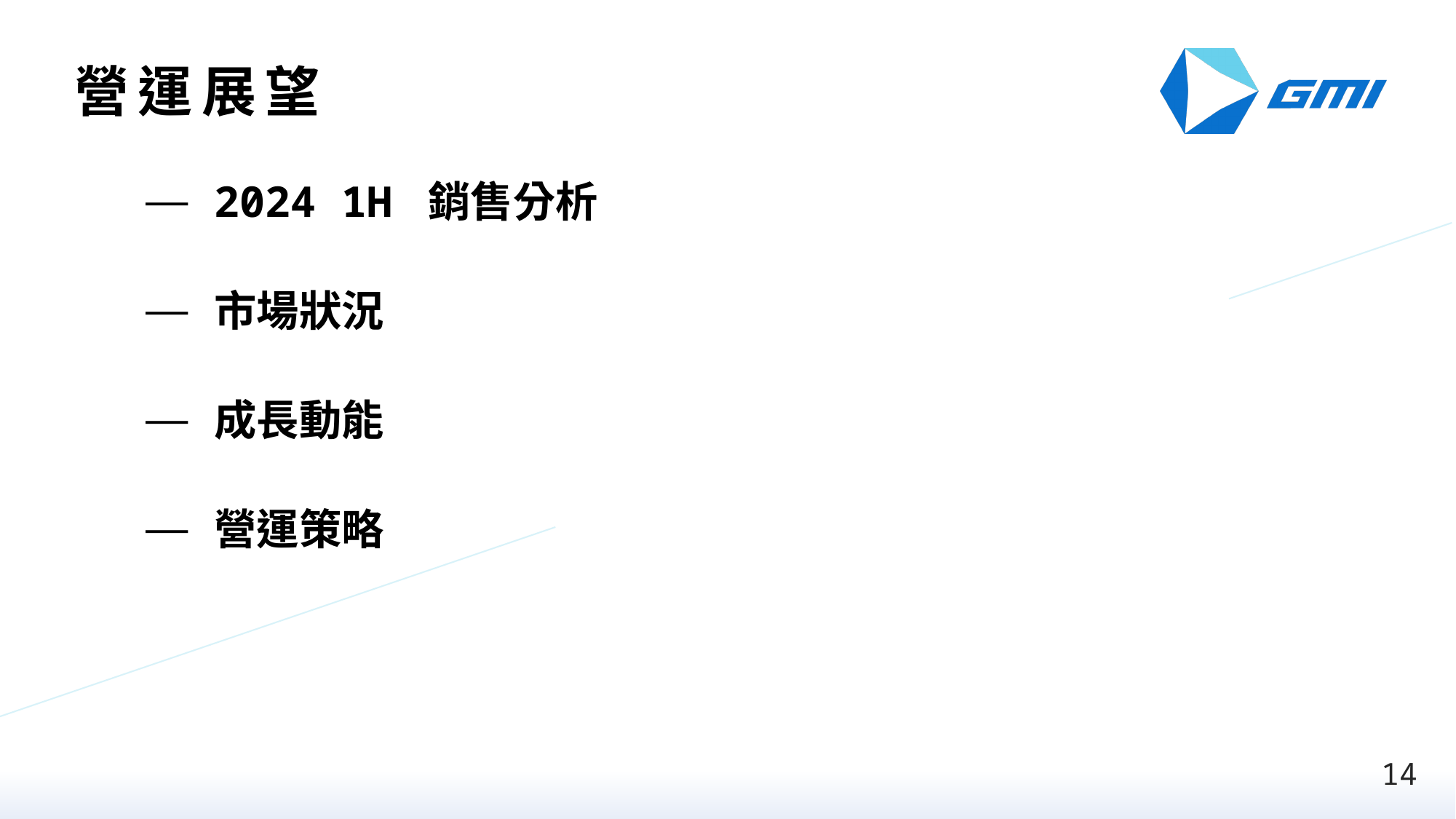

營運展望

2024 1H 銷售分析

市場狀況

成長動能

營運策略
14